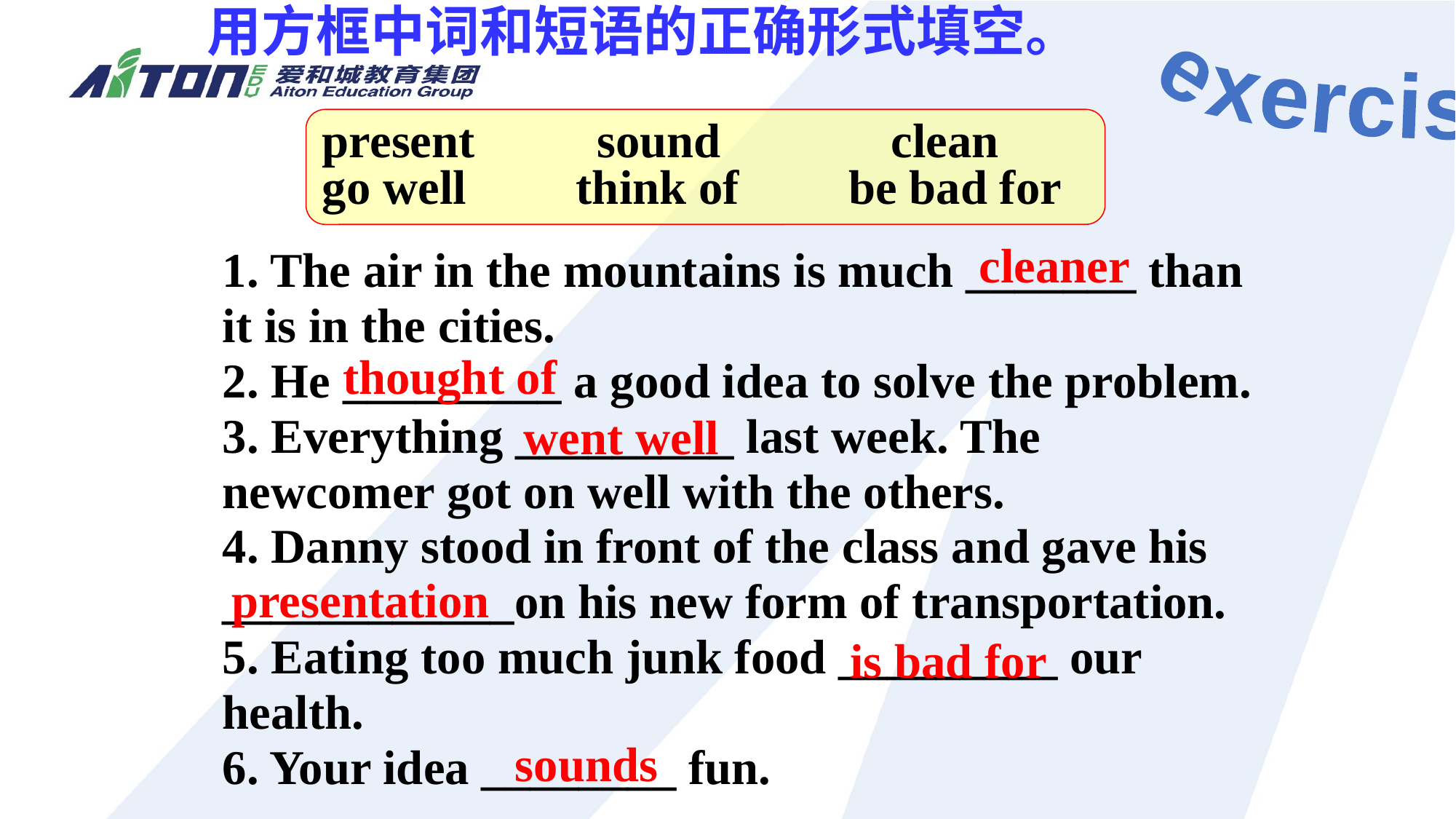

用方框中词和短语的正确形式填空。
exercise
present          sound              clean
go well         think of         be bad for
cleaner
1. The air in the mountains is much _______ than it is in the cities.
2. He _________ a good idea to solve the problem.
3. Everything _________ last week. The newcomer got on well with the others.
4. Danny stood in front of the class and gave his ____________on his new form of transportation.
5. Eating too much junk food _________ our health.
6. Your idea ________ fun.
thought of
went well
presentation
is bad for
sounds